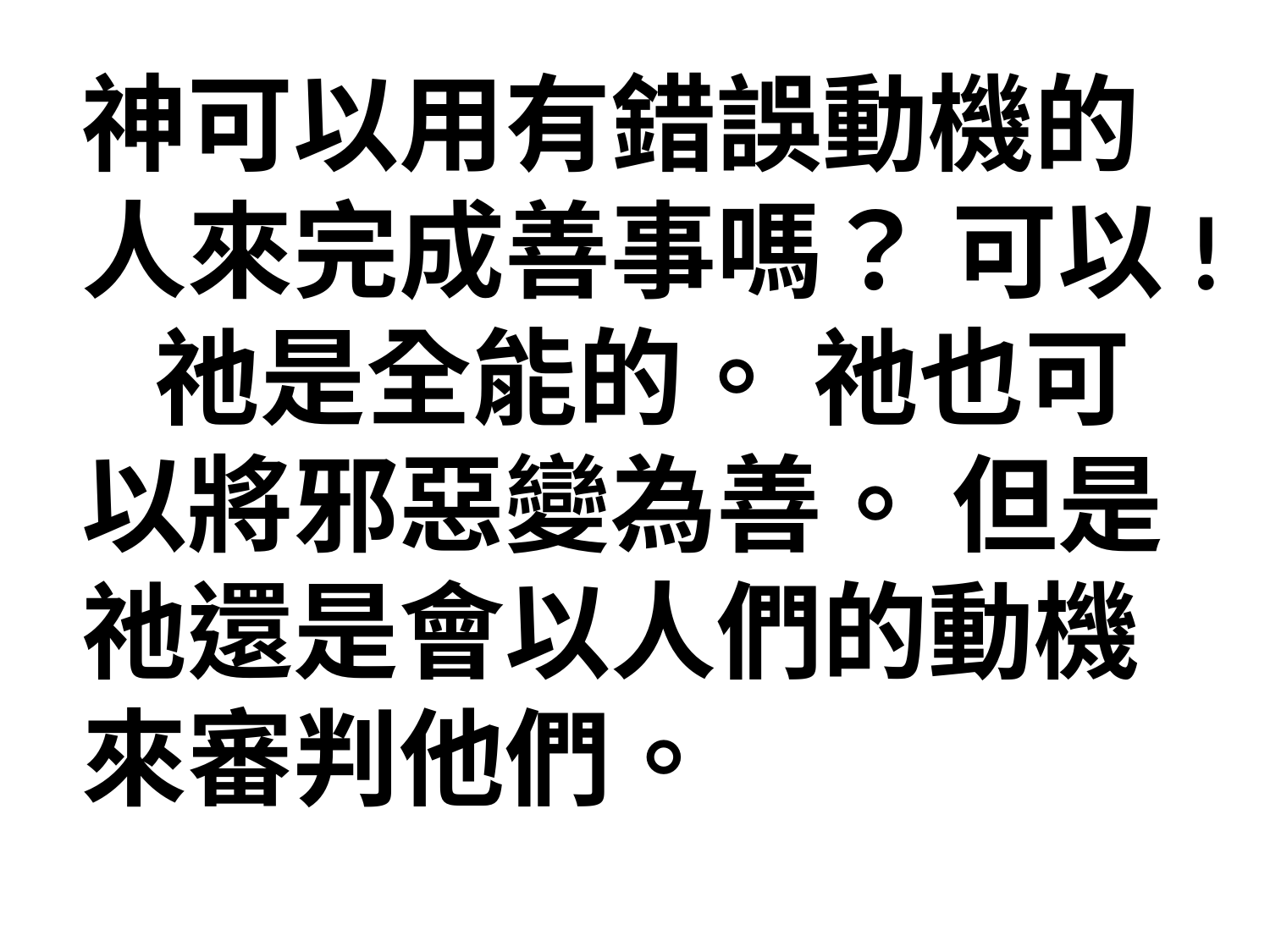

神可以用有錯誤動機的人來完成善事嗎？ 可以!  祂是全能的。 祂也可以將邪惡變為善。 但是祂還是會以人們的動機來審判他們。